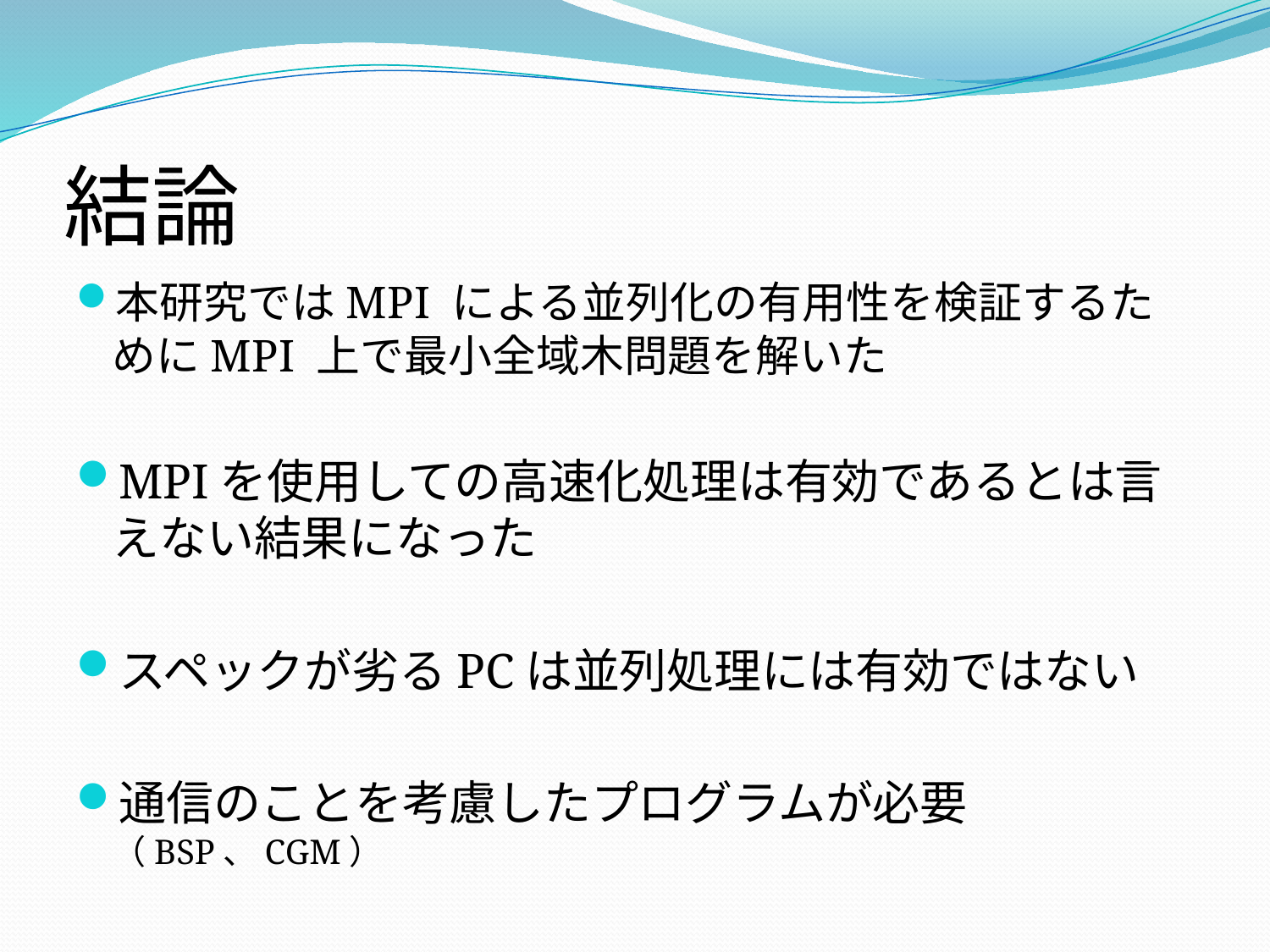

# 結論
本研究ではMPI による並列化の有用性を検証するためにMPI 上で最小全域木問題を解いた

MPIを使用しての高速化処理は有効であるとは言えない結果になった

スペックが劣るPCは並列処理には有効ではない

通信のことを考慮したプログラムが必要（BSP、CGM）